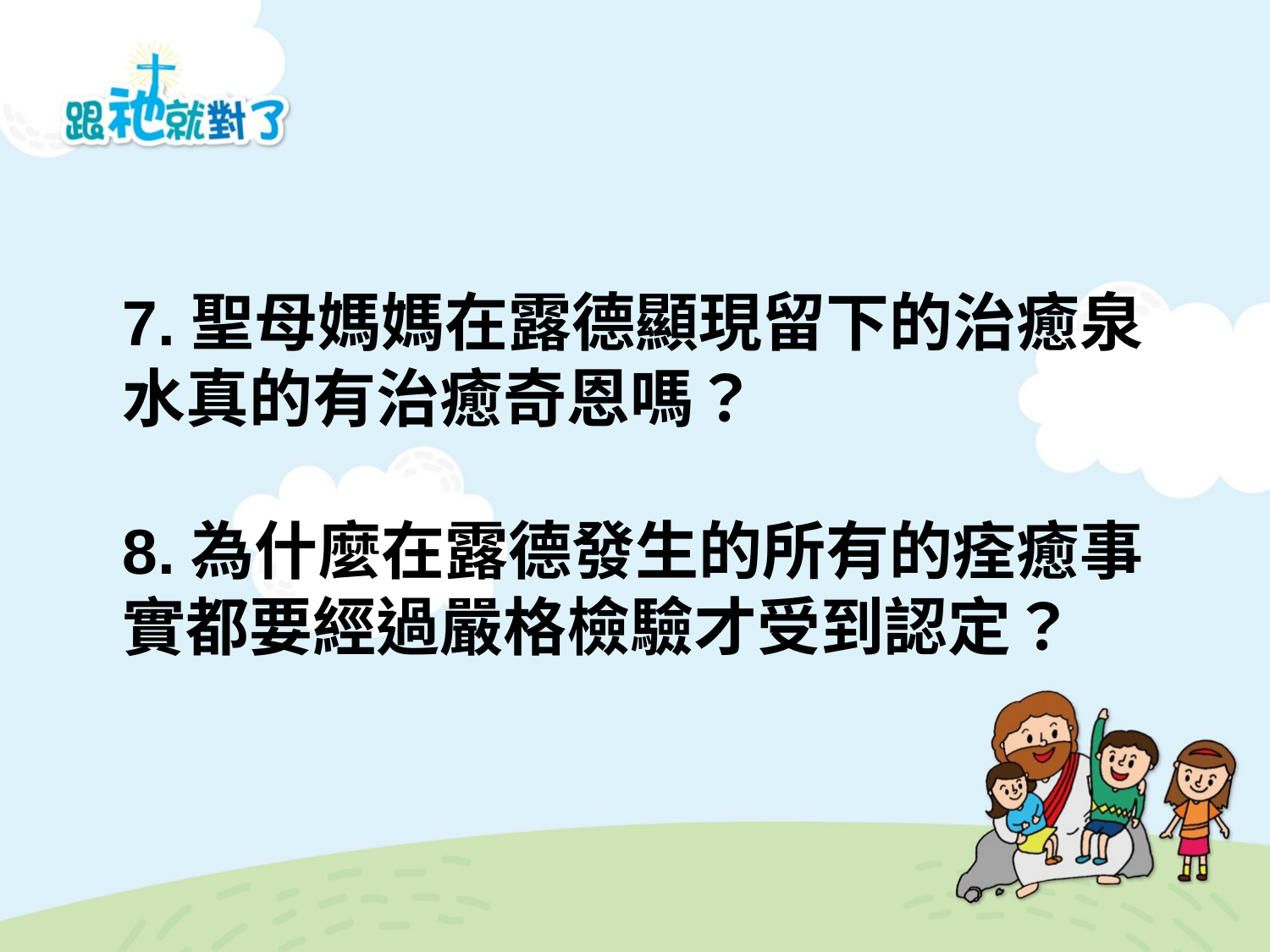

7.聖母媽媽在露德顯現留下的治癒泉水真的有治癒奇恩嗎？

8.為什麼在露德發生的所有的痊癒事實都要經過嚴格檢驗才受到認定？